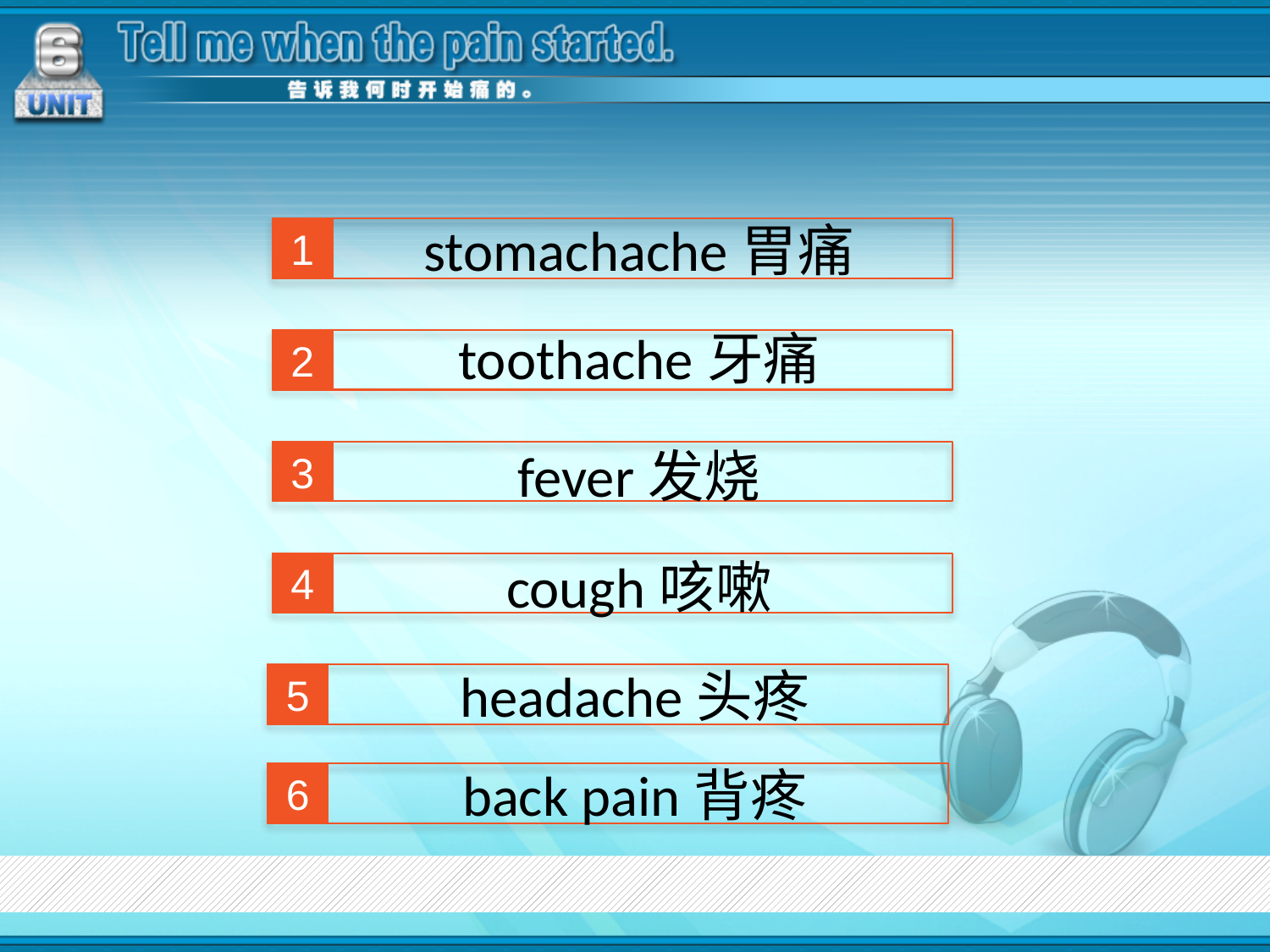

stomachache胃痛

1

toothache牙痛

2
fever发烧

3
cough咳嗽

4
headache头疼

5
back pain背疼

6